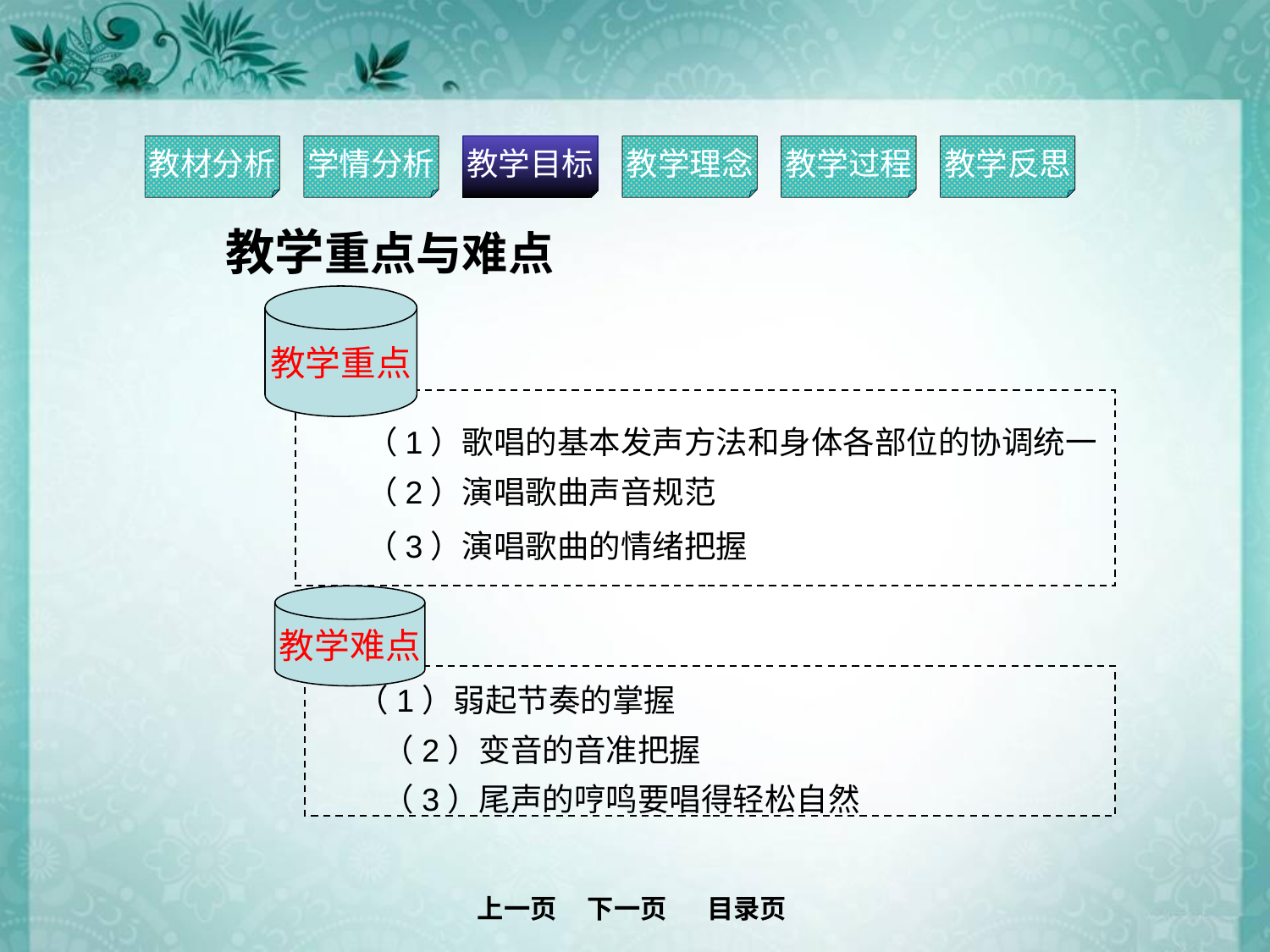

教学重点与难点
教学重点
       （1）歌唱的基本发声方法和身体各部位的协调统一
       （2）演唱歌曲声音规范
       （3）演唱歌曲的情绪把握
教学难点
    （1）弱起节奏的掌握
        （2）变音的音准把握
        （3）尾声的哼鸣要唱得轻松自然